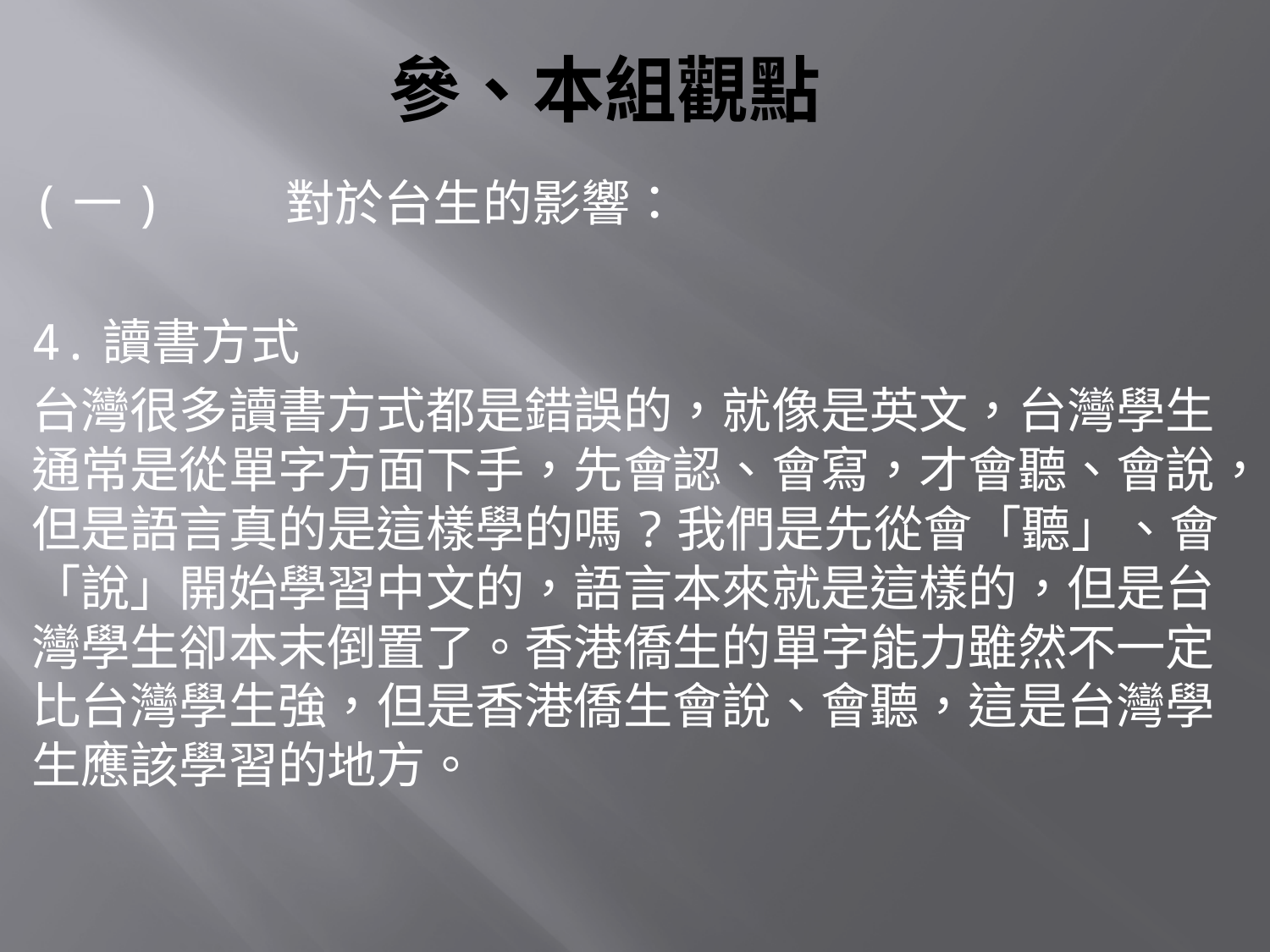

# 參、本組觀點
(一)	對於台生的影響：

4.讀書方式
台灣很多讀書方式都是錯誤的，就像是英文，台灣學生通常是從單字方面下手，先會認、會寫，才會聽、會說，但是語言真的是這樣學的嗎?我們是先從會「聽」、會「說」開始學習中文的，語言本來就是這樣的，但是台灣學生卻本末倒置了。香港僑生的單字能力雖然不一定比台灣學生強，但是香港僑生會說、會聽，這是台灣學生應該學習的地方。